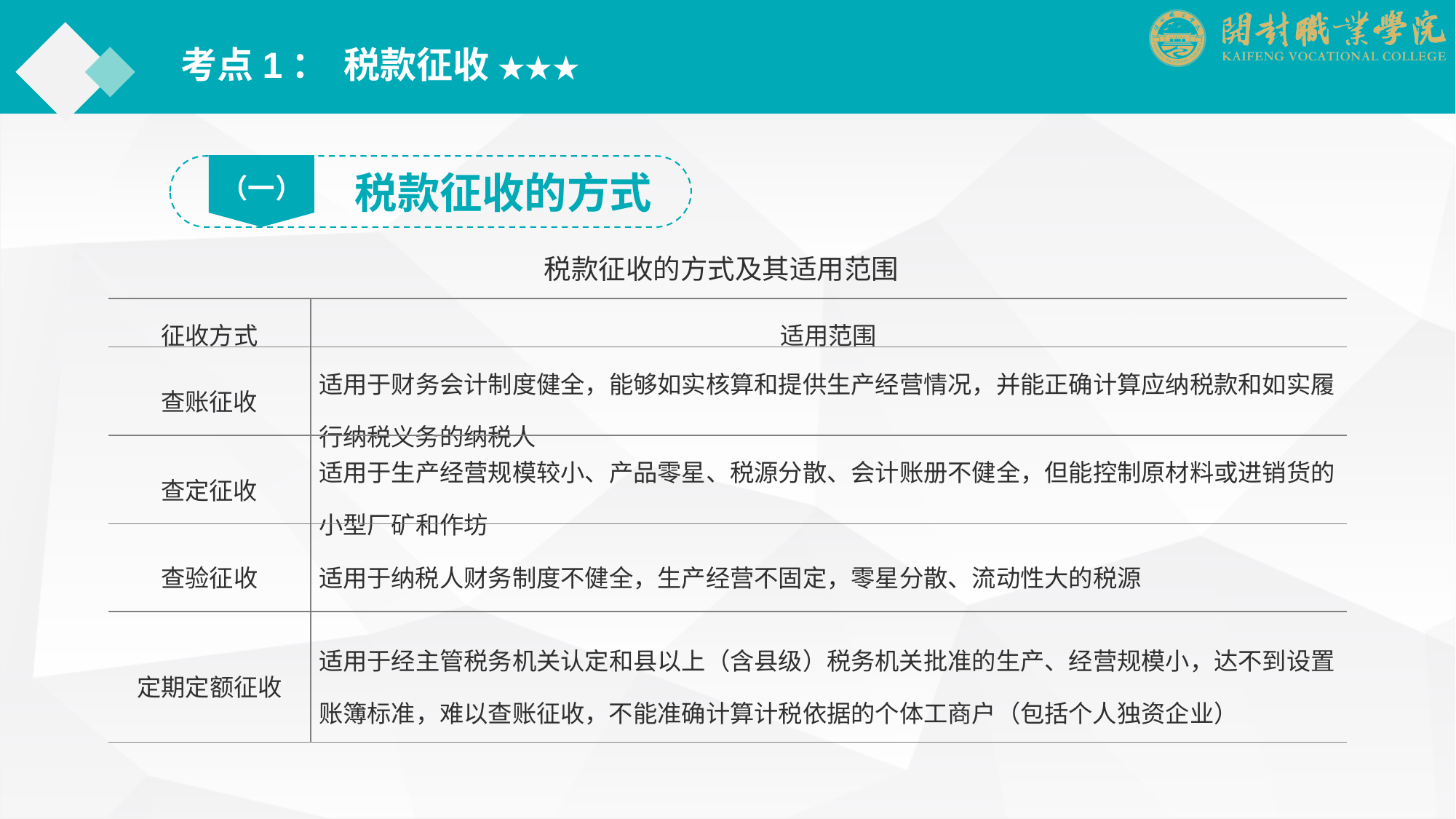

考点1：  税款征收 ★★★
（一）

税款征收的方式
税款征收的方式及其适用范围
| 征收方式 | 适用范围 |
| --- | --- |
| 查账征收 | 适用于财务会计制度健全，能够如实核算和提供生产经营情况，并能正确计算应纳税款和如实履行纳税义务的纳税人 |
| 查定征收 | 适用于生产经营规模较小、产品零星、税源分散、会计账册不健全，但能控制原材料或进销货的小型厂矿和作坊 |
| 查验征收 | 适用于纳税人财务制度不健全，生产经营不固定，零星分散、流动性大的税源 |
| 定期定额征收 | 适用于经主管税务机关认定和县以上（含县级）税务机关批准的生产、经营规模小，达不到设置账簿标准，难以查账征收，不能准确计算计税依据的个体工商户（包括个人独资企业） |